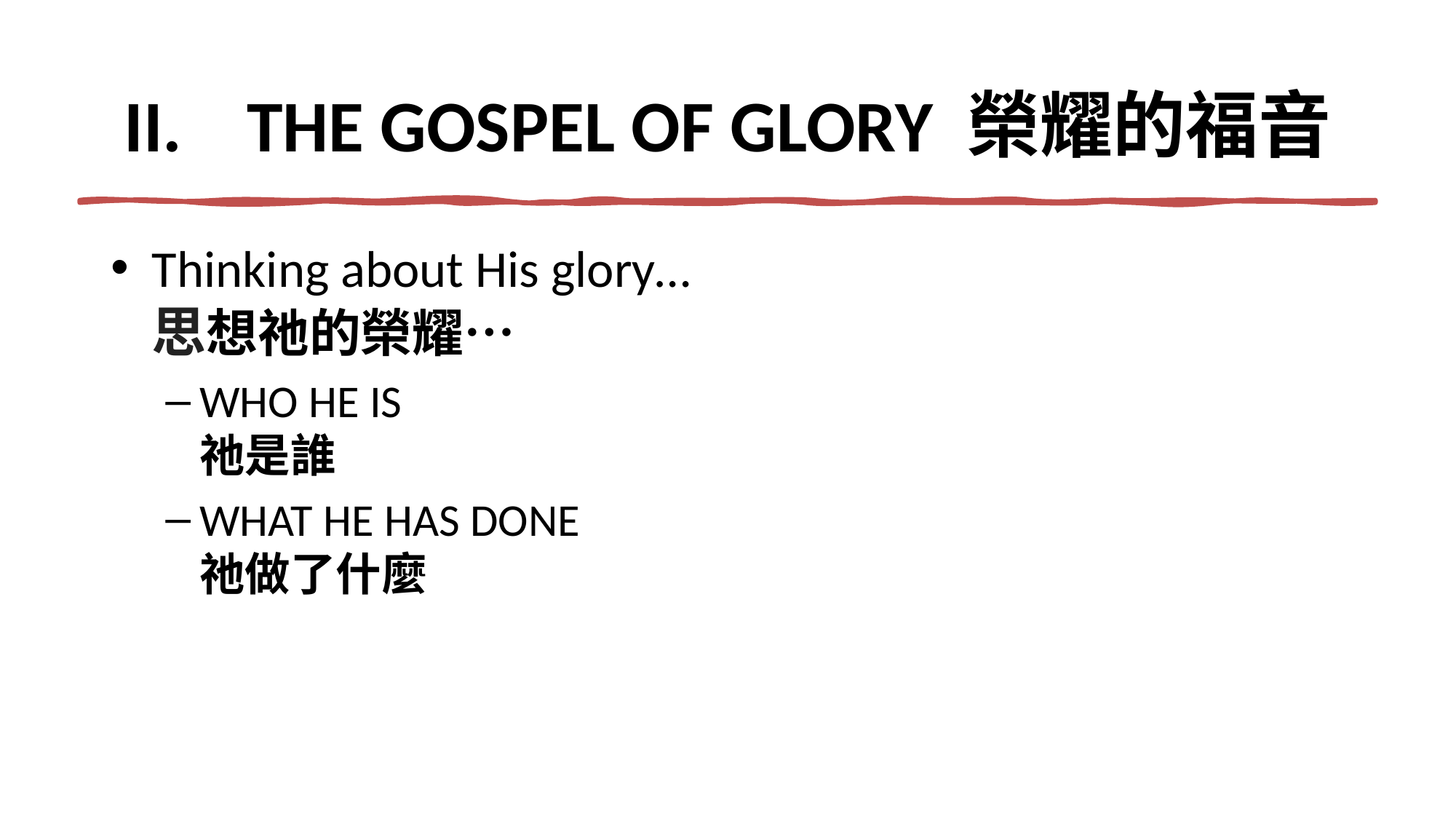

# THE GOSPEL OF GLORY 榮耀的福音

Thinking about His glory…
思想祂的榮耀…
WHO HE IS
祂是誰
WHAT HE HAS DONE
祂做了什麼